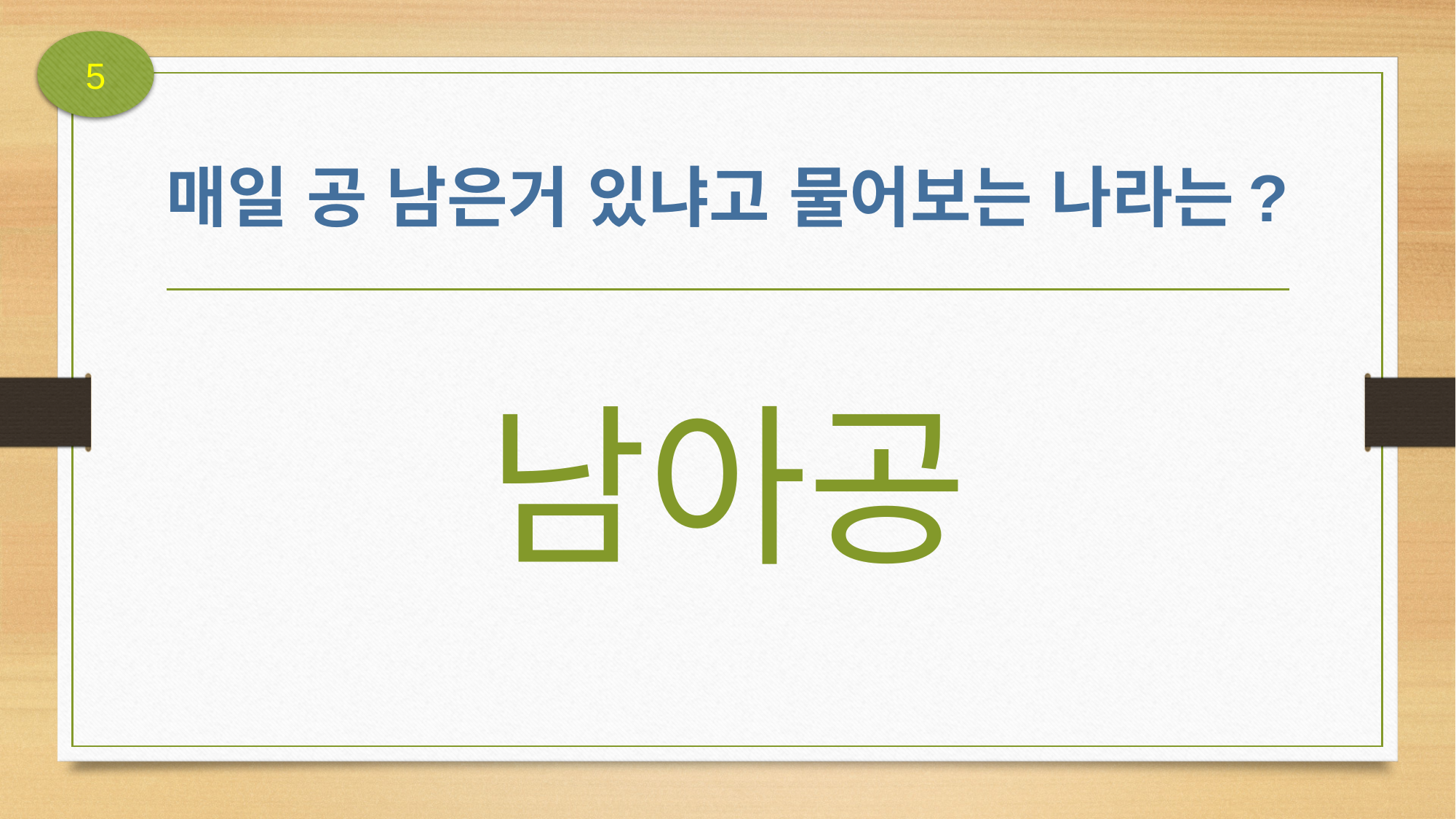

5
# 매일 공 남은거 있냐고 물어보는 나라는?
남아공